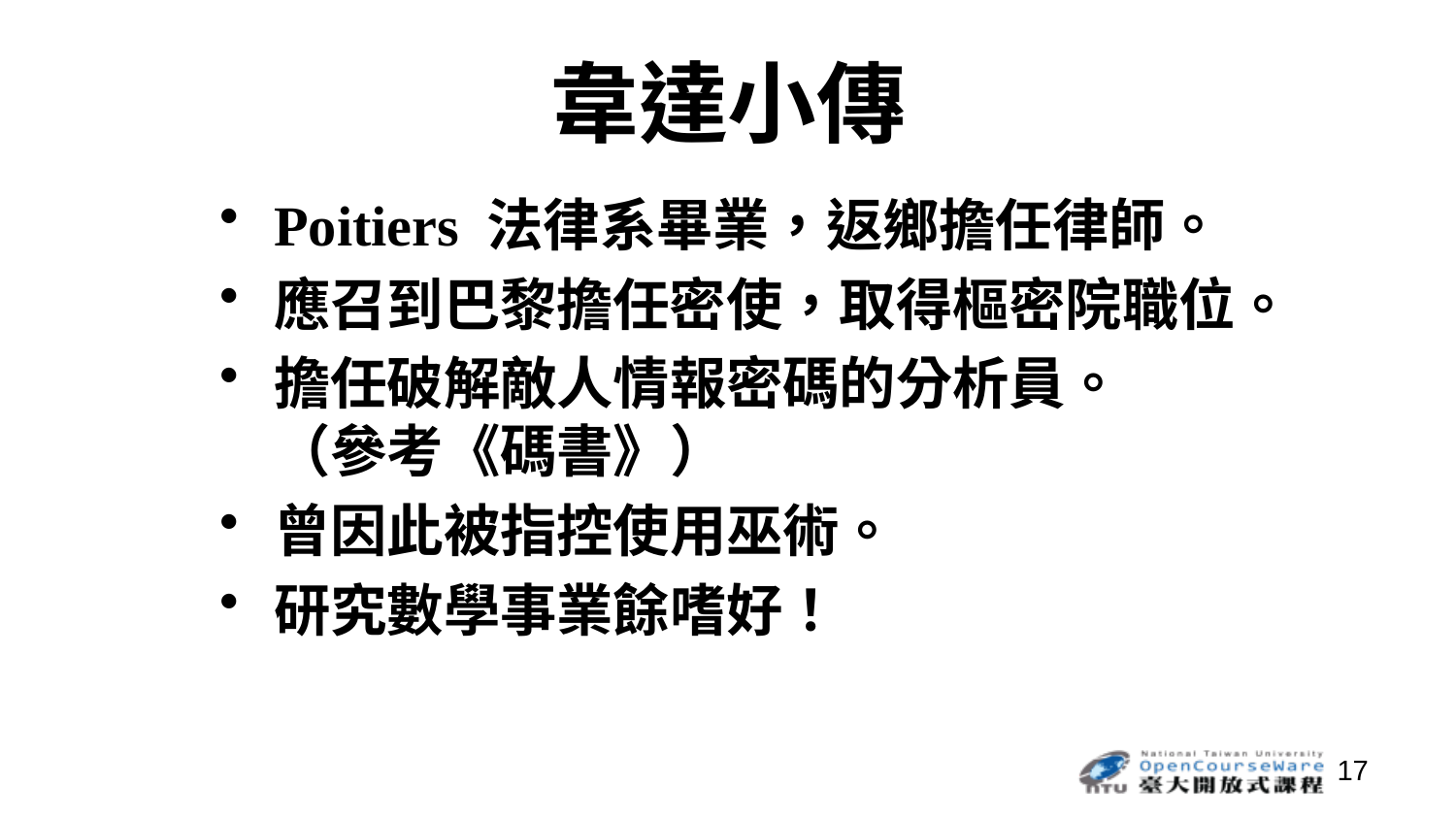

# 韋達小傳
Poitiers 法律系畢業，返鄉擔任律師。
應召到巴黎擔任密使，取得樞密院職位。
擔任破解敵人情報密碼的分析員。
（參考《碼書》）
曾因此被指控使用巫術。
研究數學事業餘嗜好！
17